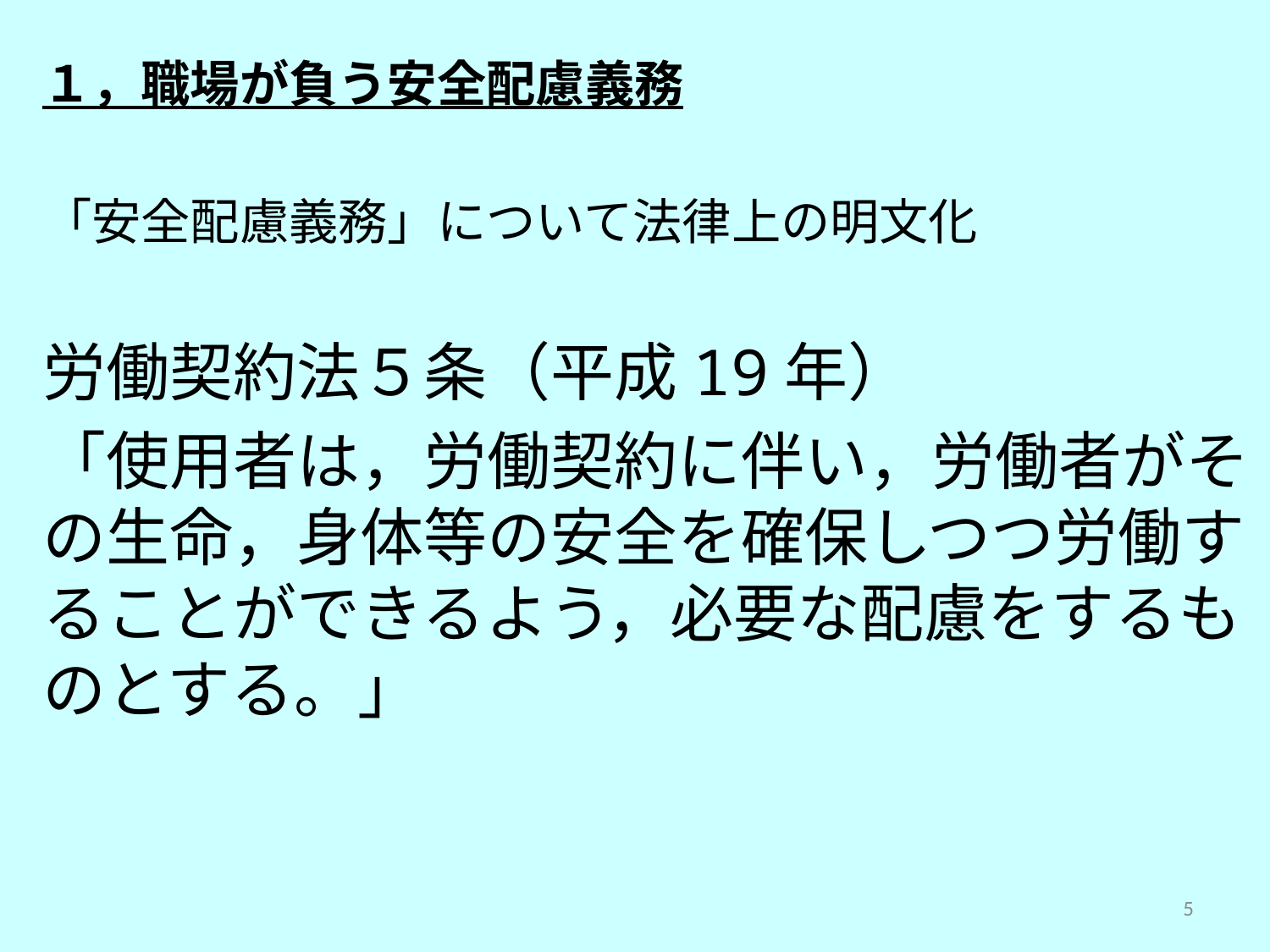

#
１，職場が負う安全配慮義務

「安全配慮義務」について法律上の明文化

労働契約法５条（平成19年）
「使用者は，労働契約に伴い，労働者がその生命，身体等の安全を確保しつつ労働することができるよう，必要な配慮をするものとする。」

5